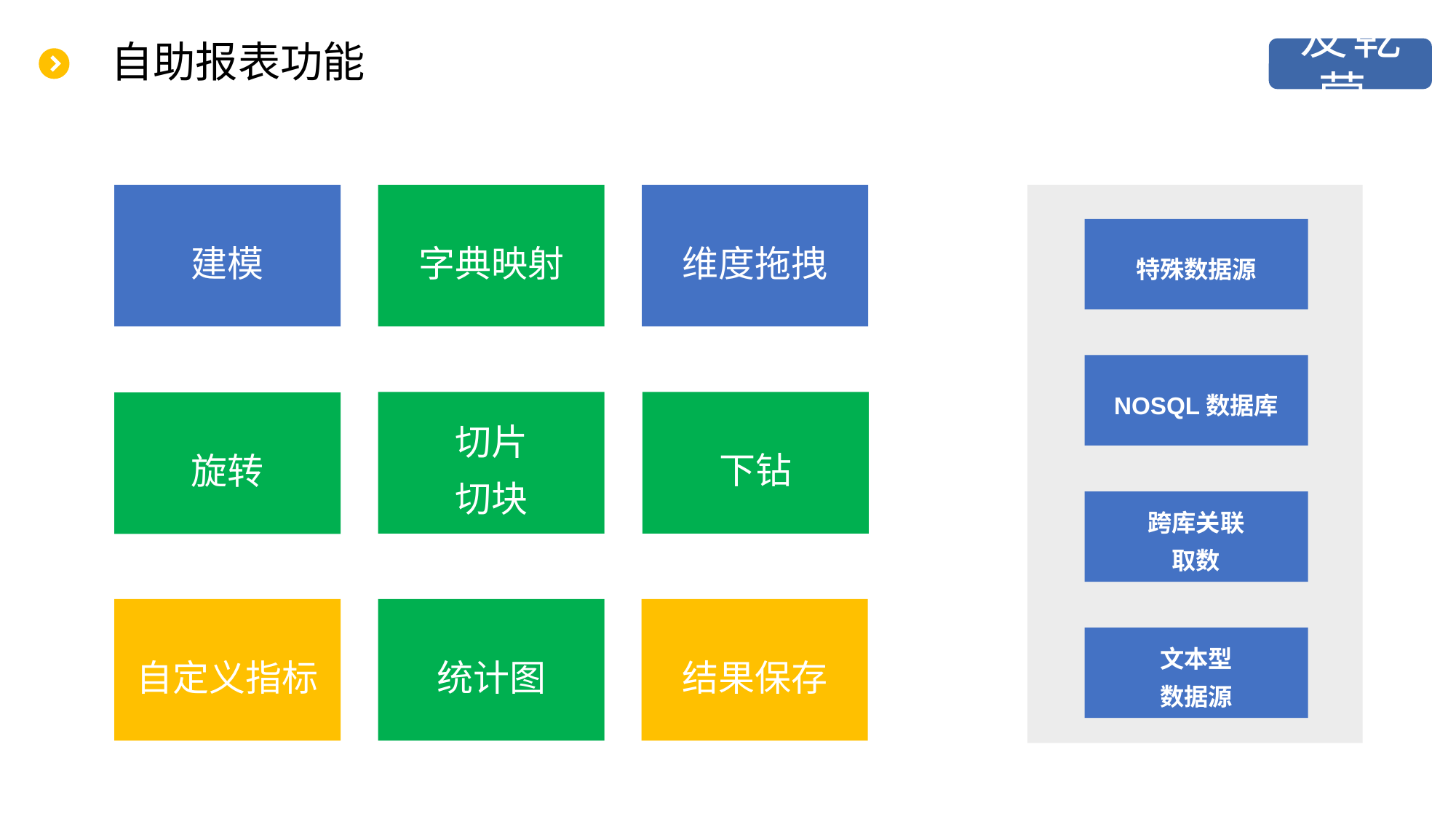

# 自助报表功能
建模
字典映射
维度拖拽

特殊数据源
NOSQL数据库
切片
切块
下钻
旋转
跨库关联
取数
自定义指标
统计图
结果保存
文本型
数据源